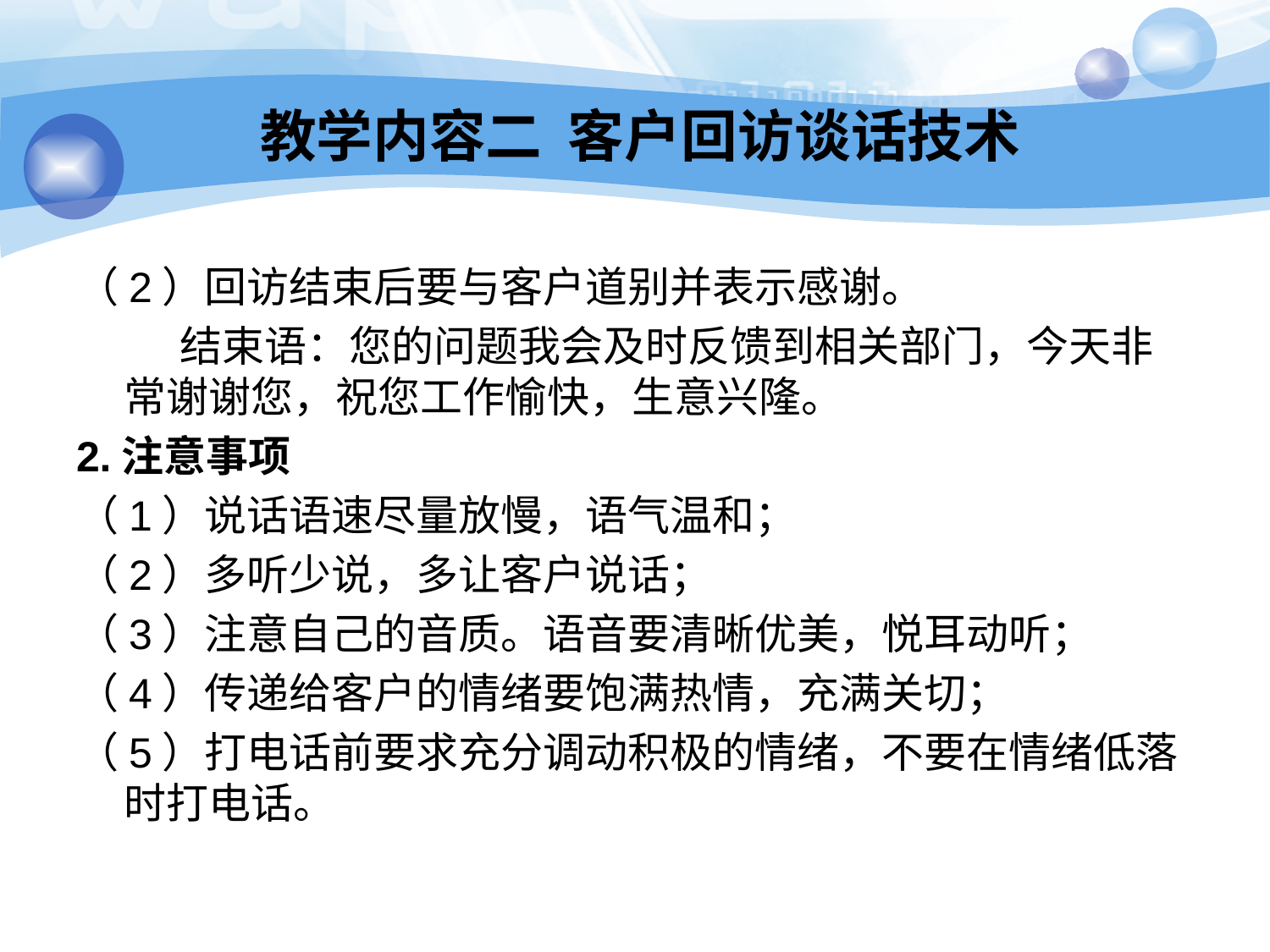

教学内容二  客户回访谈话技术
（2）回访结束后要与客户道别并表示感谢。
　　  结束语：您的问题我会及时反馈到相关部门，今天非常谢谢您，祝您工作愉快，生意兴隆。
2.注意事项
（1）说话语速尽量放慢，语气温和；
（2）多听少说，多让客户说话；
（3）注意自己的音质。语音要清晰优美，悦耳动听；
（4）传递给客户的情绪要饱满热情，充满关切；
（5）打电话前要求充分调动积极的情绪，不要在情绪低落时打电话。